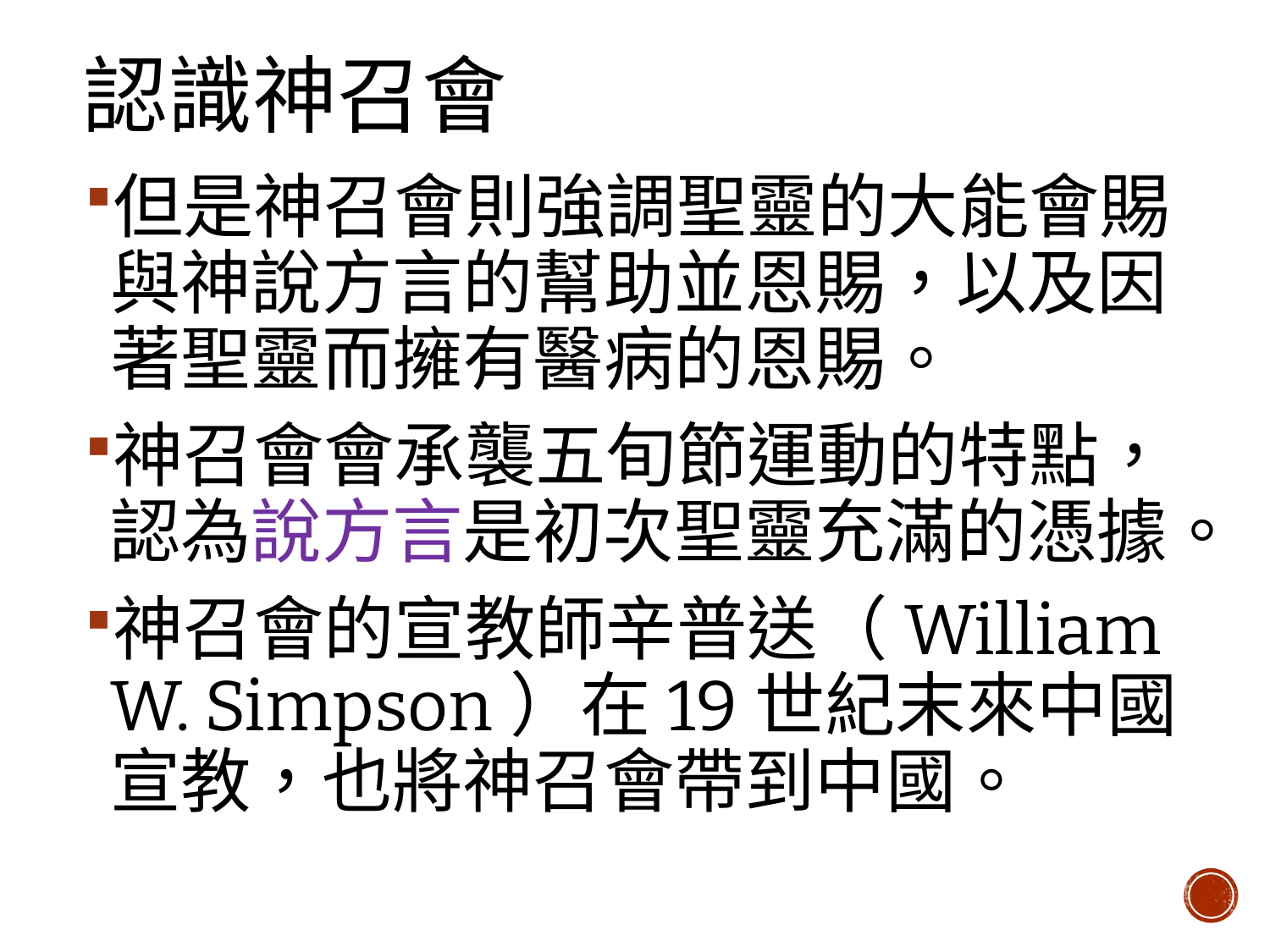

# 認識神召會
但是神召會則強調聖靈的大能會賜與神說方言的幫助並恩賜，以及因著聖靈而擁有醫病的恩賜。
神召會會承襲五旬節運動的特點，認為說方言是初次聖靈充滿的憑據。
神召會的宣教師辛普送（William W. Simpson）在19世紀末來中國宣教，也將神召會帶到中國。